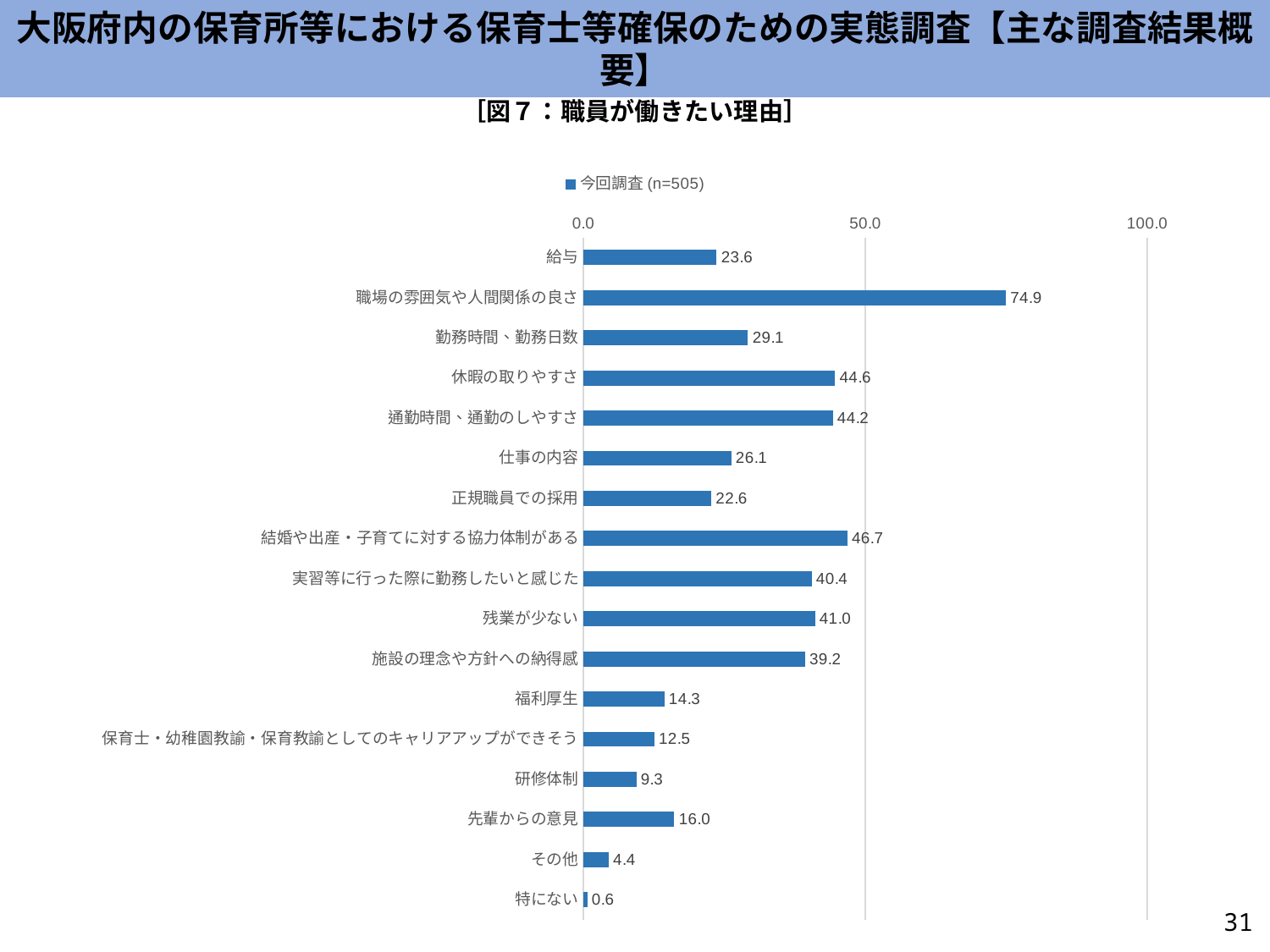

大阪府内の保育所等における保育士等確保のための実態調査【主な調査結果概要】
［図７：職員が働きたい理由］

### Chart

| Category | 今回調査(n=505) |
|---|---|
| 給与 | 23.564356435643564 |
| 職場の雰囲気や人間関係の良さ | 74.85148514851485 |
| 勤務時間、勤務日数 | 29.10891089108911 |
| 休暇の取りやすさ | 44.554455445544555 |
| 通勤時間、通勤のしやすさ | 44.15841584158416 |
| 仕事の内容 | 26.138613861386137 |
| 正規職員での採用 | 22.574257425742573 |
| 結婚や出産・子育てに対する協力体制がある | 46.73267326732673 |
| 実習等に行った際に勤務したいと感じた | 40.396039603960396 |
| 残業が少ない | 40.99009900990099 |
| 施設の理念や方針への納得感 | 39.20792079207921 |
| 福利厚生 | 14.257425742574258 |
| 保育士・幼稚園教諭・保育教諭としてのキャリアアップができそう | 12.475247524752476 |
| 研修体制 | 9.306930693069306 |
| 先輩からの意見 | 16.03960396039604 |
| その他 | 4.356435643564357 |
| 特にない | 0.594059405940594 |
31